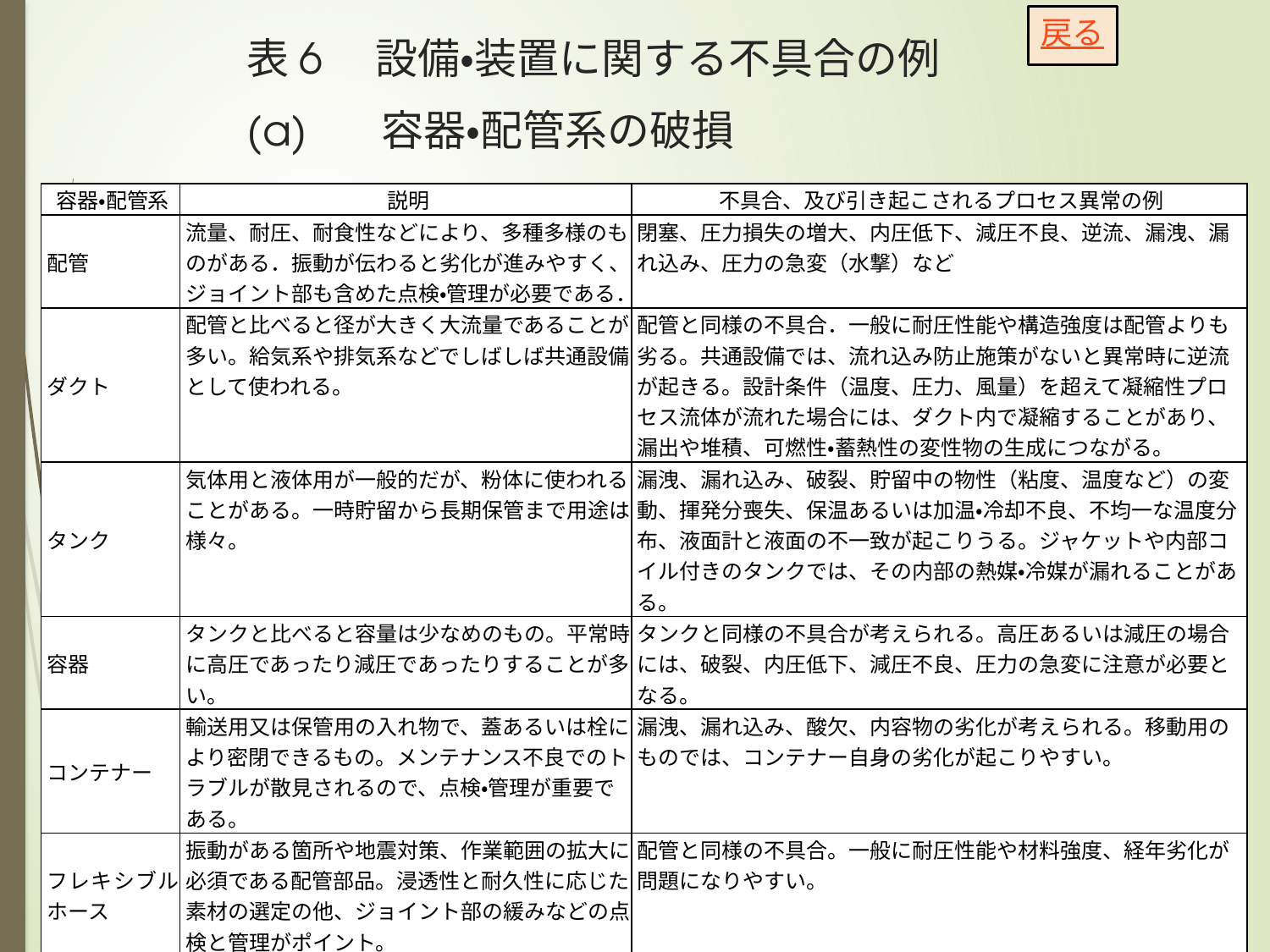

戻る
# 表6　設備・装置に関する不具合の例 (a)　容器・配管系の破損
| 容器・配管系 | 説明 | 不具合、及び引き起こされるプロセス異常の例 |
| --- | --- | --- |
| 配管 | 流量、耐圧、耐食性などにより、多種多様のものがある．振動が伝わると劣化が進みやすく、ジョイント部も含めた点検・管理が必要である． | 閉塞、圧力損失の増大、内圧低下、減圧不良、逆流、漏洩、漏れ込み、圧力の急変（水撃）など |
| ダクト | 配管と比べると径が大きく大流量であることが多い。給気系や排気系などでしばしば共通設備として使われる。 | 配管と同様の不具合．一般に耐圧性能や構造強度は配管よりも劣る。共通設備では、流れ込み防止施策がないと異常時に逆流が起きる。設計条件（温度、圧力、風量）を超えて凝縮性プロセス流体が流れた場合には、ダクト内で凝縮することがあり、漏出や堆積、可燃性・蓄熱性の変性物の生成につながる。 |
| タンク | 気体用と液体用が一般的だが、粉体に使われることがある。一時貯留から長期保管まで用途は様々。 | 漏洩、漏れ込み、破裂、貯留中の物性（粘度、温度など）の変動、揮発分喪失、保温あるいは加温・冷却不良、不均一な温度分布、液面計と液面の不一致が起こりうる。ジャケットや内部コイル付きのタンクでは、その内部の熱媒・冷媒が漏れることがある。 |
| 容器 | タンクと比べると容量は少なめのもの。平常時に高圧であったり減圧であったりすることが多い。 | タンクと同様の不具合が考えられる。高圧あるいは減圧の場合には、破裂、内圧低下、減圧不良、圧力の急変に注意が必要となる。 |
| コンテナー | 輸送用又は保管用の入れ物で、蓋あるいは栓により密閉できるもの。メンテナンス不良でのトラブルが散見されるので、点検・管理が重要である。 | 漏洩、漏れ込み、酸欠、内容物の劣化が考えられる。移動用のものでは、コンテナー自身の劣化が起こりやすい。 |
| フレキシブルホース | 振動がある箇所や地震対策、作業範囲の拡大に必須である配管部品。浸透性と耐久性に応じた素材の選定の他、ジョイント部の緩みなどの点検と管理がポイント。 | 配管と同様の不具合。一般に耐圧性能や材料強度、経年劣化が問題になりやすい。 |
| サイトグラス | 覗き窓や液面計のこと．金属部とのシール部分が弱点であり、メンテナンスが必要である。 | 配管と同様の不具合。透明部分（ガラス、プラスチック）は一般に強度が低い。 |
| ガスケット／シール | 部品間の密閉性を保つための消耗部品。消耗品であり、交換時には同一規格のものを用いる。 | 配管と同様の不具合。内圧低下、減圧不良、漏洩、漏れ込みなどの原因になりやすい。 |